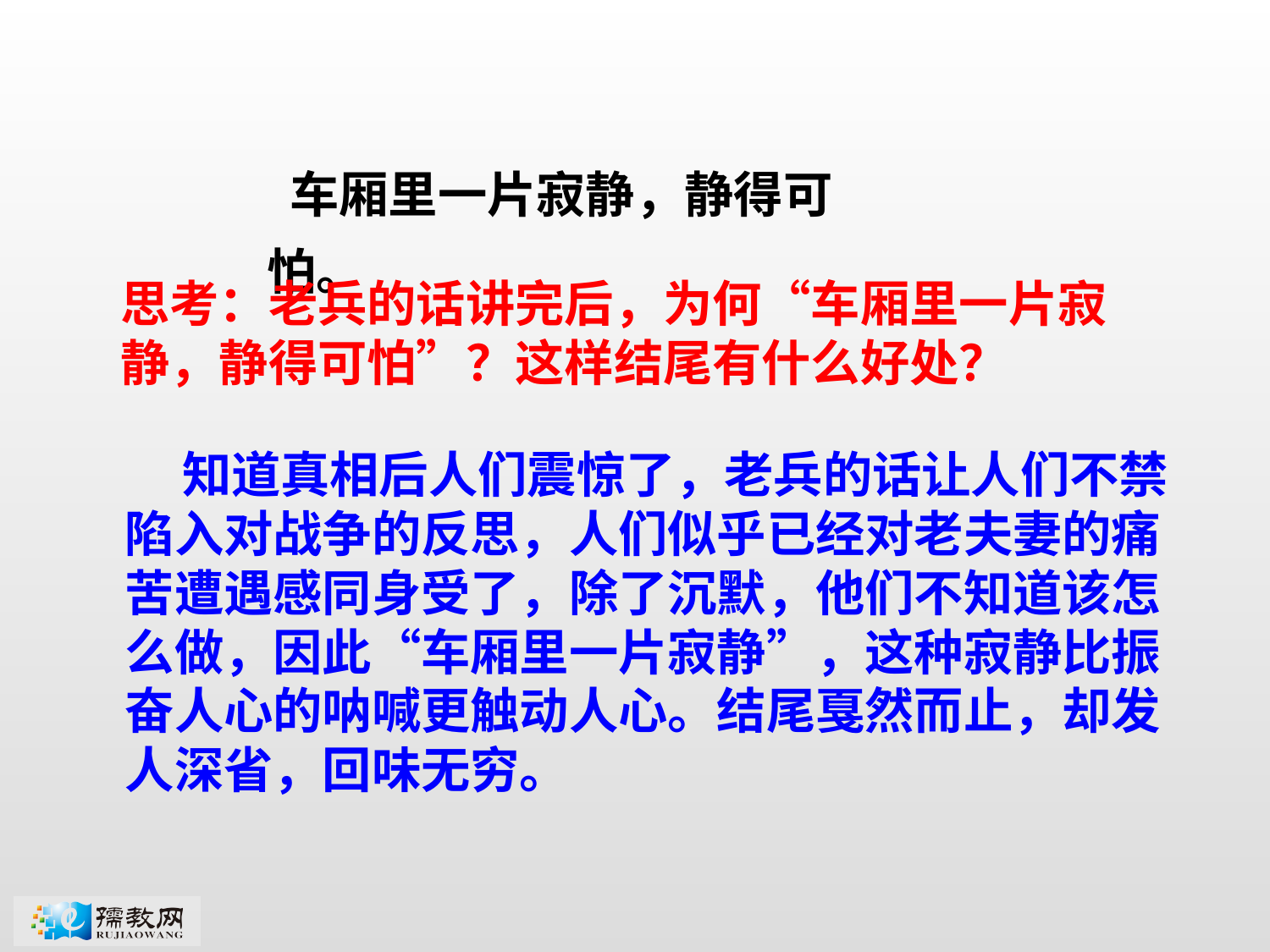

车厢里一片寂静，静得可怕。
思考：老兵的话讲完后，为何“车厢里一片寂静，静得可怕”？这样结尾有什么好处？
    知道真相后人们震惊了，老兵的话让人们不禁陷入对战争的反思，人们似乎已经对老夫妻的痛苦遭遇感同身受了，除了沉默，他们不知道该怎么做，因此“车厢里一片寂静”，这种寂静比振奋人心的呐喊更触动人心。结尾戛然而止，却发人深省，回味无穷。